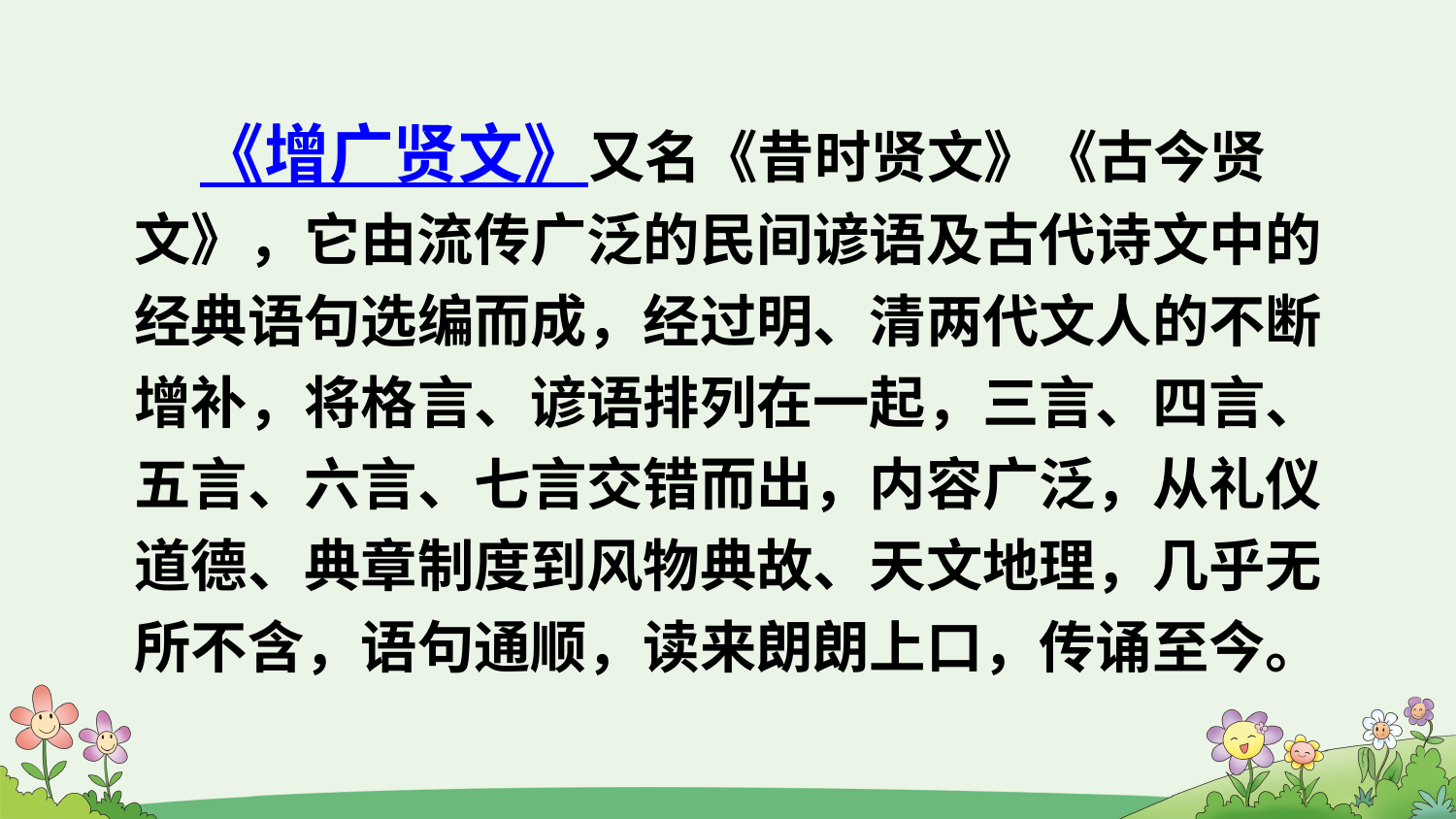

《增广贤文》又名《昔时贤文》《古今贤文》，它由流传广泛的民间谚语及古代诗文中的经典语句选编而成，经过明、清两代文人的不断增补，将格言、谚语排列在一起，三言、四言、五言、六言、七言交错而出，内容广泛，从礼仪道德、典章制度到风物典故、天文地理，几乎无所不含，语句通顺，读来朗朗上口，传诵至今。